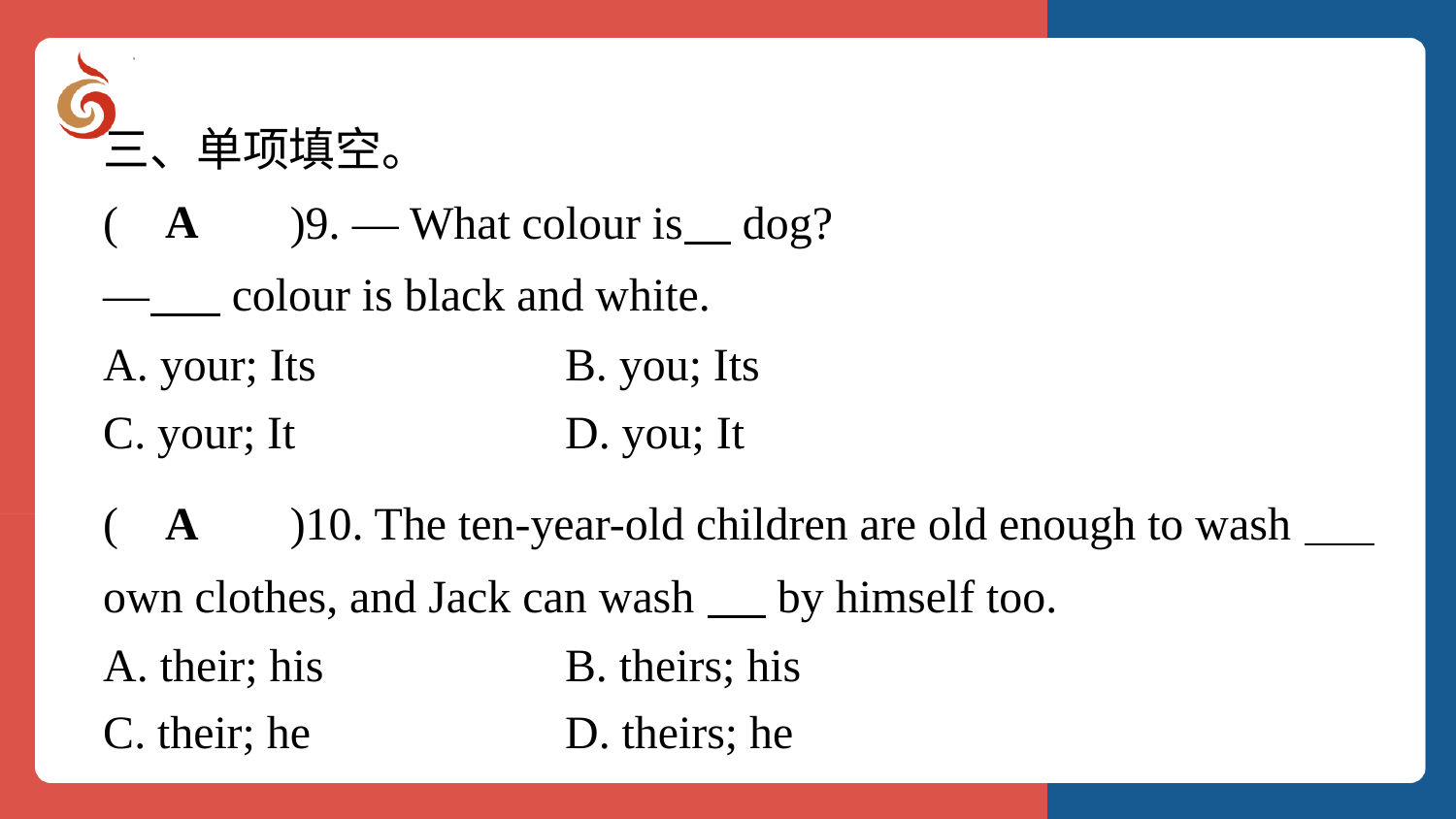

三、单项填空。
(　A　)9. — What colour is      dog?
—        colour is black and white.
A
| A. your; Its | B. you; Its |
| --- | --- |
| C. your; It | D. you; It |
A
(　A　)10. The ten-year-old children are old enough to wash  
own clothes, and Jack can wash        by himself too.
| A. their; his | B. theirs; his |
| --- | --- |
| C. their; he | D. theirs; he |